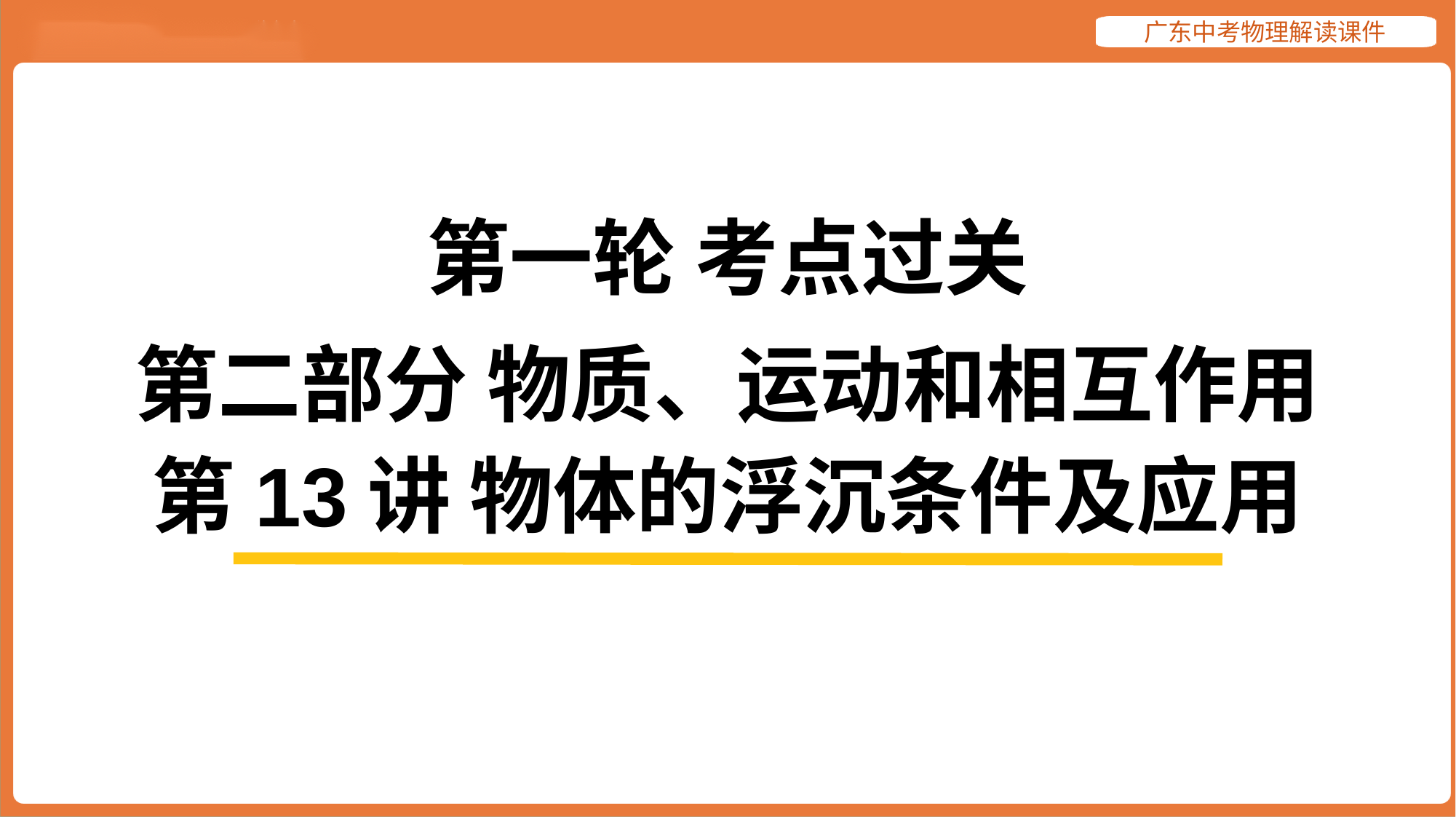

第一轮 考点过关
第二部分 物质、运动和相互作用
第13讲 物体的浮沉条件及应用